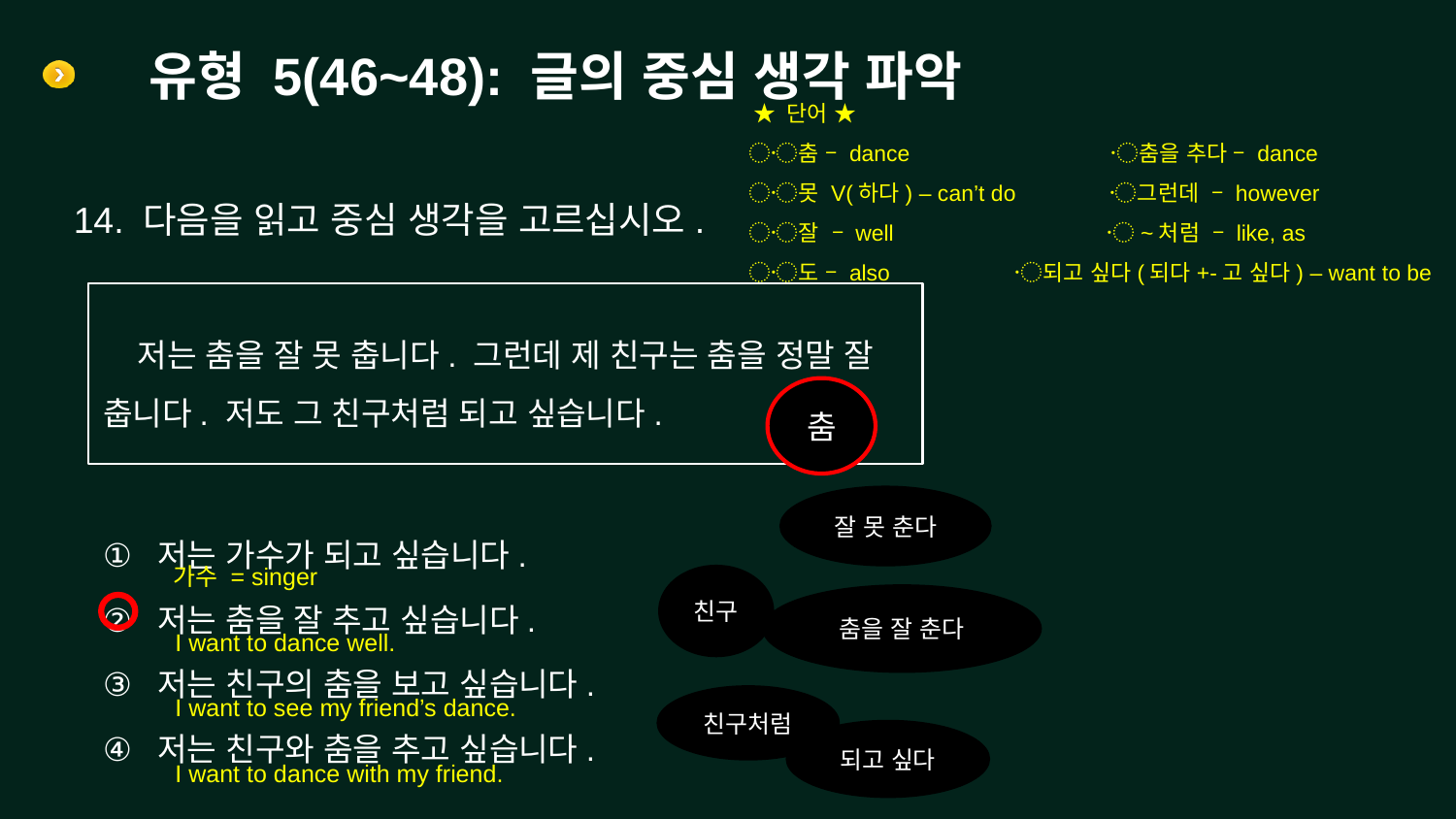

# 유형 5(46~48): 글의 중심 생각 파악
 ★ 단어 ★
〮춤 – dance                               〮춤을 추다 – dance
〮못 V(하다) – can’t do              〮그런데  – however
〮잘  – well                                 〮~처럼  – like, as
〮도 – also                   〮되고 싶다(되다+-고 싶다) – want to be
14. 다음을 읽고 중심 생각을 고르십시오.
   저는 춤을 잘 못 춥니다. 그런데 제 친구는 춤을 정말 잘 춥니다. 저도 그 친구처럼 되고 싶습니다.
춤
잘 못 춘다
저는 가수가 되고 싶습니다.
저는 춤을 잘 추고 싶습니다.
저는 친구의 춤을 보고 싶습니다.
저는 친구와 춤을 추고 싶습니다.
가수 = singer
친구
춤을 잘 춘다

I want to dance well.
I want to see my friend’s dance.
친구처럼
되고 싶다
I want to dance with my friend.